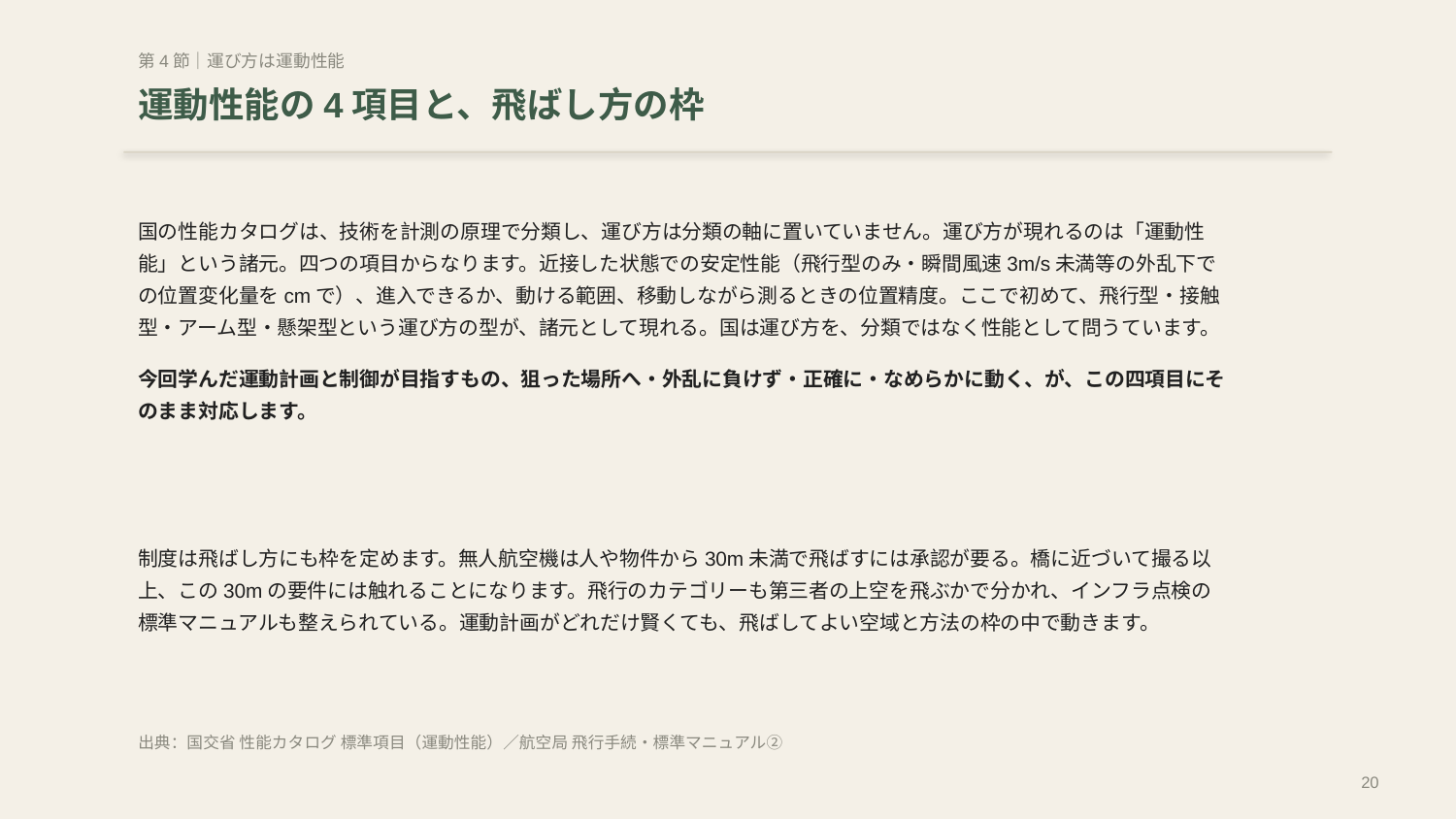

第4節｜運び方は運動性能
運動性能の4項目と、飛ばし方の枠

国の性能カタログは、技術を計測の原理で分類し、運び方は分類の軸に置いていません。運び方が現れるのは「運動性能」という諸元。四つの項目からなります。近接した状態での安定性能（飛行型のみ・瞬間風速3m/s未満等の外乱下での位置変化量をcmで）、進入できるか、動ける範囲、移動しながら測るときの位置精度。ここで初めて、飛行型・接触型・アーム型・懸架型という運び方の型が、諸元として現れる。国は運び方を、分類ではなく性能として問うています。
今回学んだ運動計画と制御が目指すもの、狙った場所へ・外乱に負けず・正確に・なめらかに動く、が、この四項目にそのまま対応します。
制度は飛ばし方にも枠を定めます。無人航空機は人や物件から30m未満で飛ばすには承認が要る。橋に近づいて撮る以上、この30mの要件には触れることになります。飛行のカテゴリーも第三者の上空を飛ぶかで分かれ、インフラ点検の標準マニュアルも整えられている。運動計画がどれだけ賢くても、飛ばしてよい空域と方法の枠の中で動きます。
出典：国交省 性能カタログ 標準項目（運動性能）／航空局 飛行手続・標準マニュアル②
20